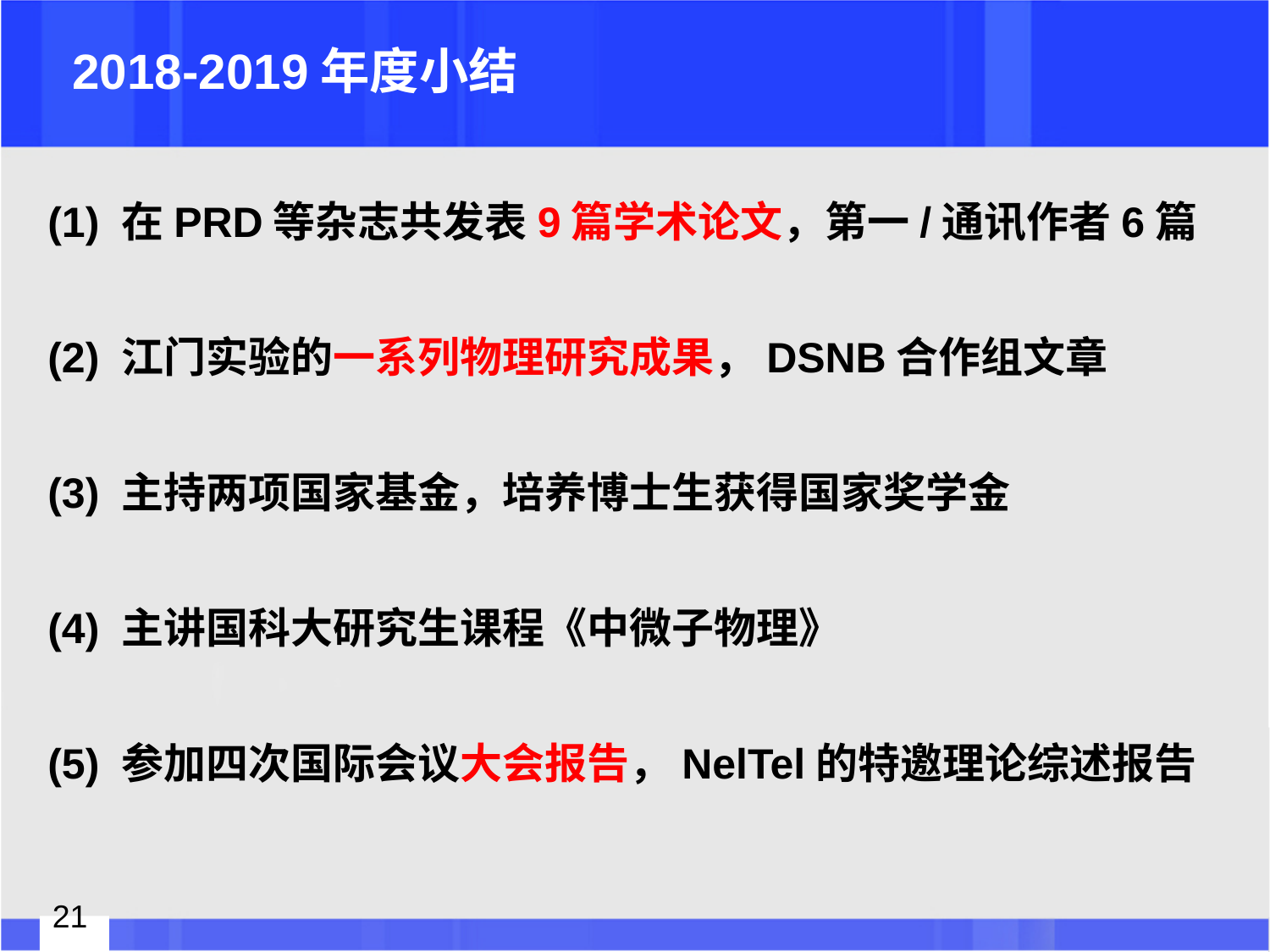

# 2018-2019年度小结
(1) 在PRD等杂志共发表9篇学术论文，第一/通讯作者6篇

(2) 江门实验的一系列物理研究成果，DSNB合作组文章

(3) 主持两项国家基金，培养博士生获得国家奖学金

(4) 主讲国科大研究生课程《中微子物理》

(5) 参加四次国际会议大会报告，NelTel的特邀理论综述报告